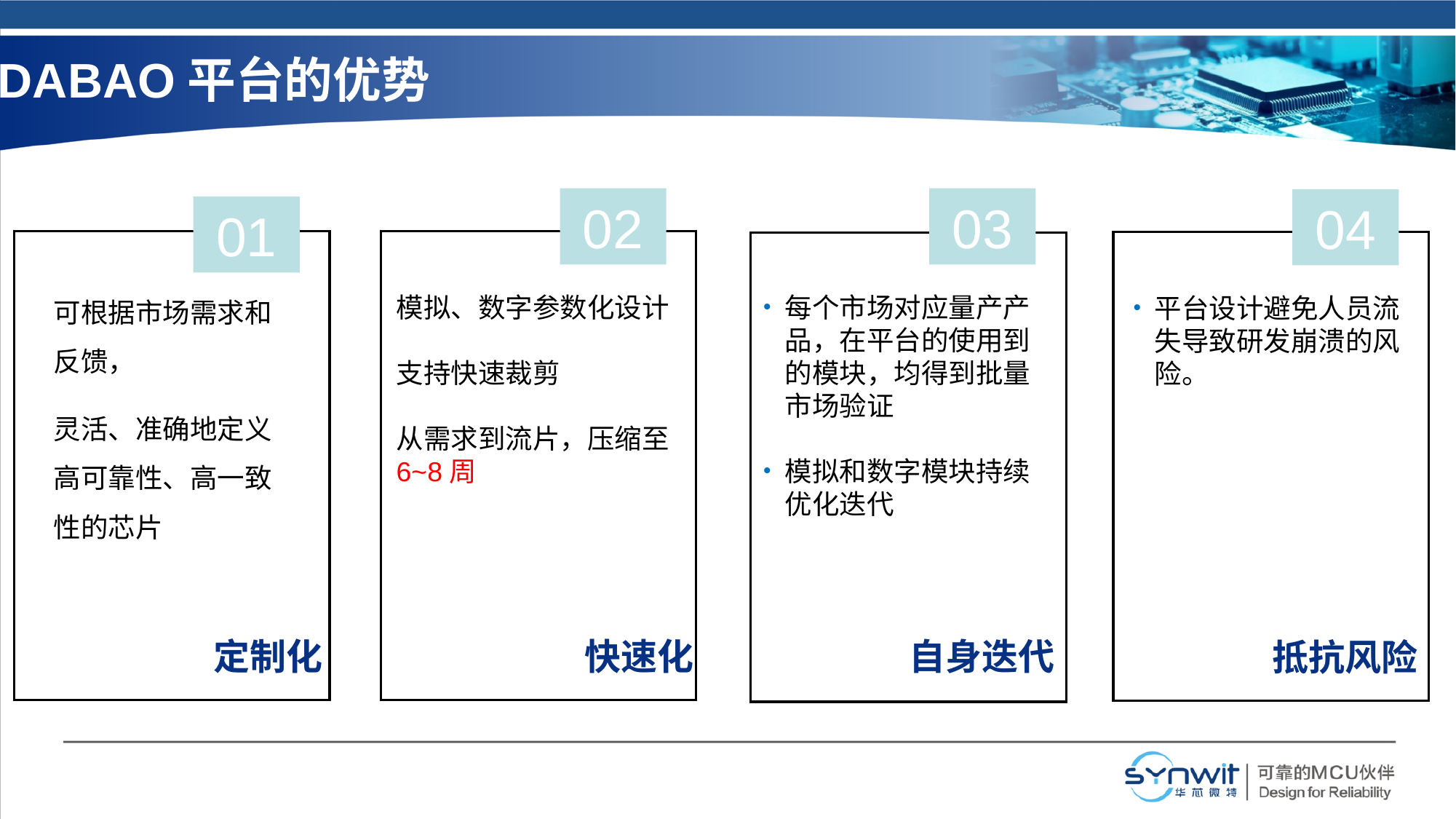

DABAO平台的优势
02
03
04
01

可根据市场需求和反馈，
灵活、准确地定义高可靠性、高一致性的芯片
模拟、数字参数化设计

支持快速裁剪

从需求到流片，压缩至6~8周
每个市场对应量产产品，在平台的使用到的模块，均得到批量市场验证

模拟和数字模块持续优化迭代
平台设计避免人员流失导致研发崩溃的风险。

定制化
快速化
自身迭代
抵抗风险